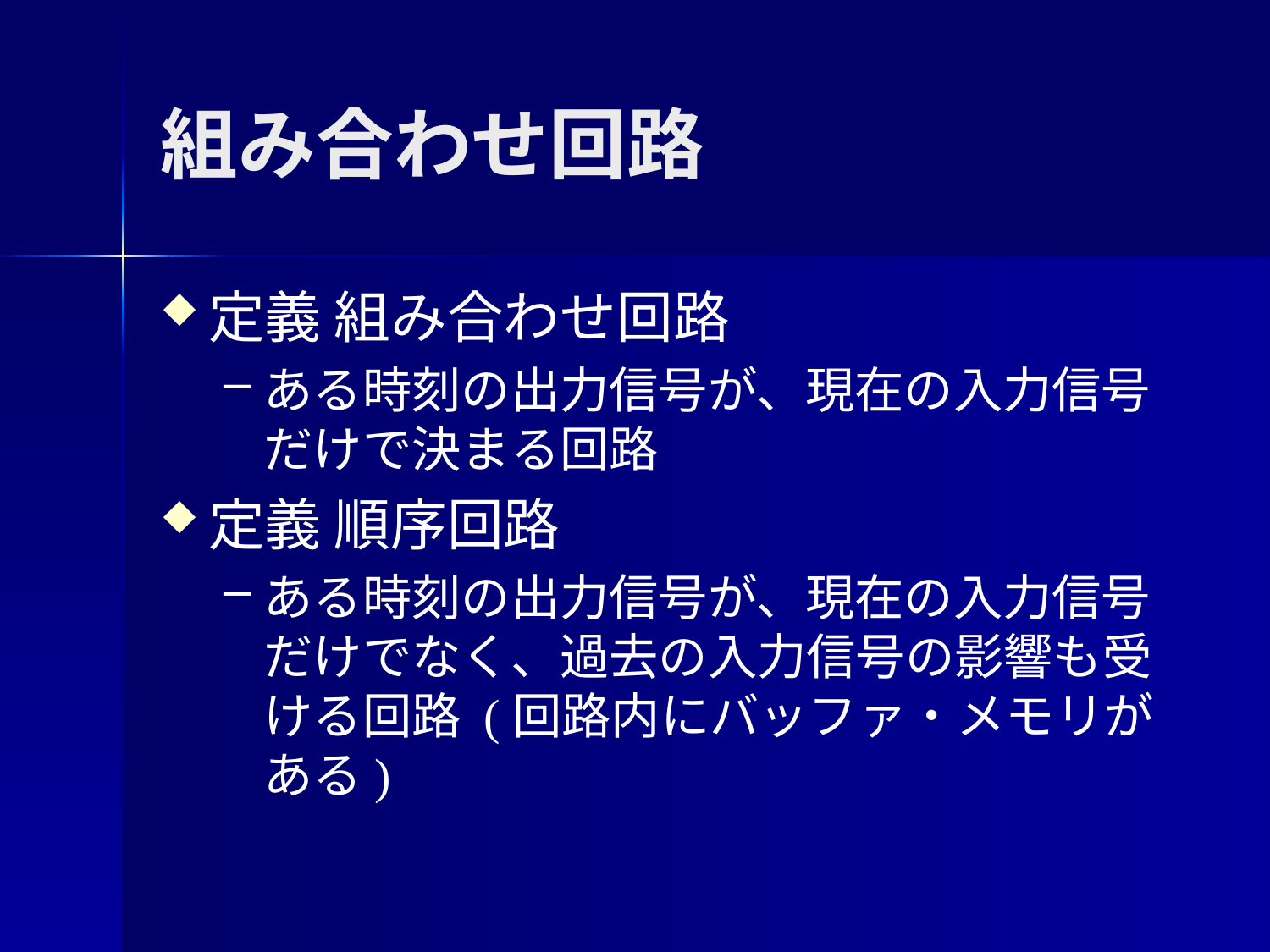

# 組み合わせ回路
定義 組み合わせ回路
ある時刻の出力信号が、現在の入力信号だけで決まる回路
定義 順序回路
ある時刻の出力信号が、現在の入力信号だけでなく、過去の入力信号の影響も受ける回路 (回路内にバッファ・メモリがある)